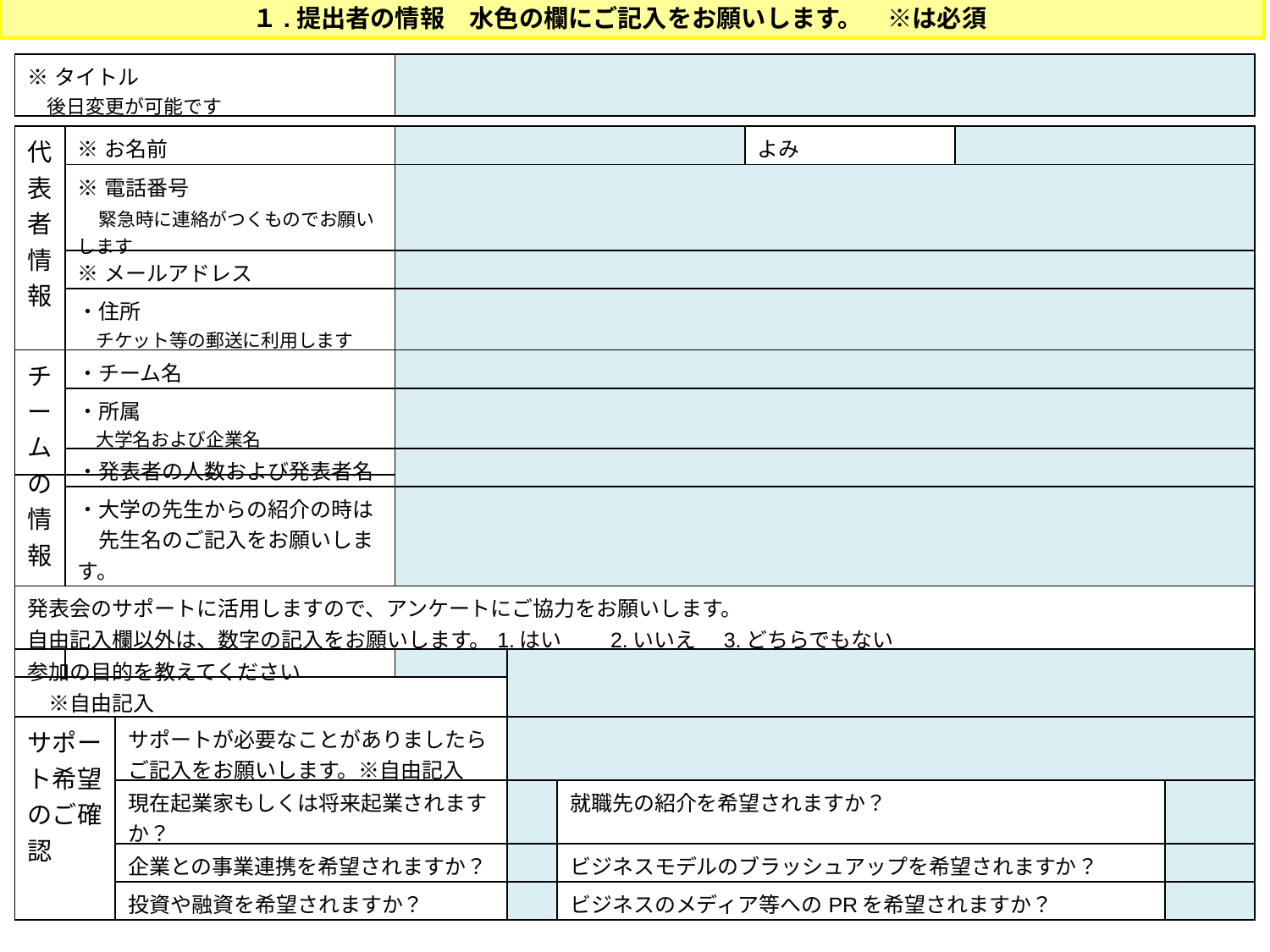

１.提出者の情報　水色の欄にご記入をお願いします。　※は必須
| ※タイトル 　後日変更が可能です |  |
| --- | --- |
| 代表者情報 | ※お名前 |  | よみ |  |
| --- | --- | --- | --- | --- |
|  | ※電話番号 　緊急時に連絡がつくものでお願いします |  |  |  |
|  | ※メールアドレス |  |  |  |
|  | ・住所 　チケット等の郵送に利用します |  |  |  |
| チームの情報 | ・チーム名 |  |
| --- | --- | --- |
|  | ・所属 　大学名および企業名 |  |
|  | ・発表者の人数および発表者名 |  |
|  | ・大学の先生からの紹介の時は 　先生名のご記入をお願いします。 |  |
| 発表会のサポートに活用しますので、アンケートにご協力をお願いします。　 自由記入欄以外は、数字の記入をお願いします。1.はい　　2.いいえ　3.どちらでもない |  |  |  |  |
| --- | --- | --- | --- | --- |
| 参加の目的を教えてください 　※自由記入 |  |  |  |  |
| サポート希望のご確認 | サポートが必要なことがありましたら ご記入をお願いします。※自由記入 |  |  |  |
|  | 現在起業家もしくは将来起業されますか？ |  | 就職先の紹介を希望されますか？ |  |
|  | 企業との事業連携を希望されますか？ |  | ビジネスモデルのブラッシュアップを希望されますか？ |  |
|  | 投資や融資を希望されますか？ |  | ビジネスのメディア等へのPRを希望されますか？ |  |